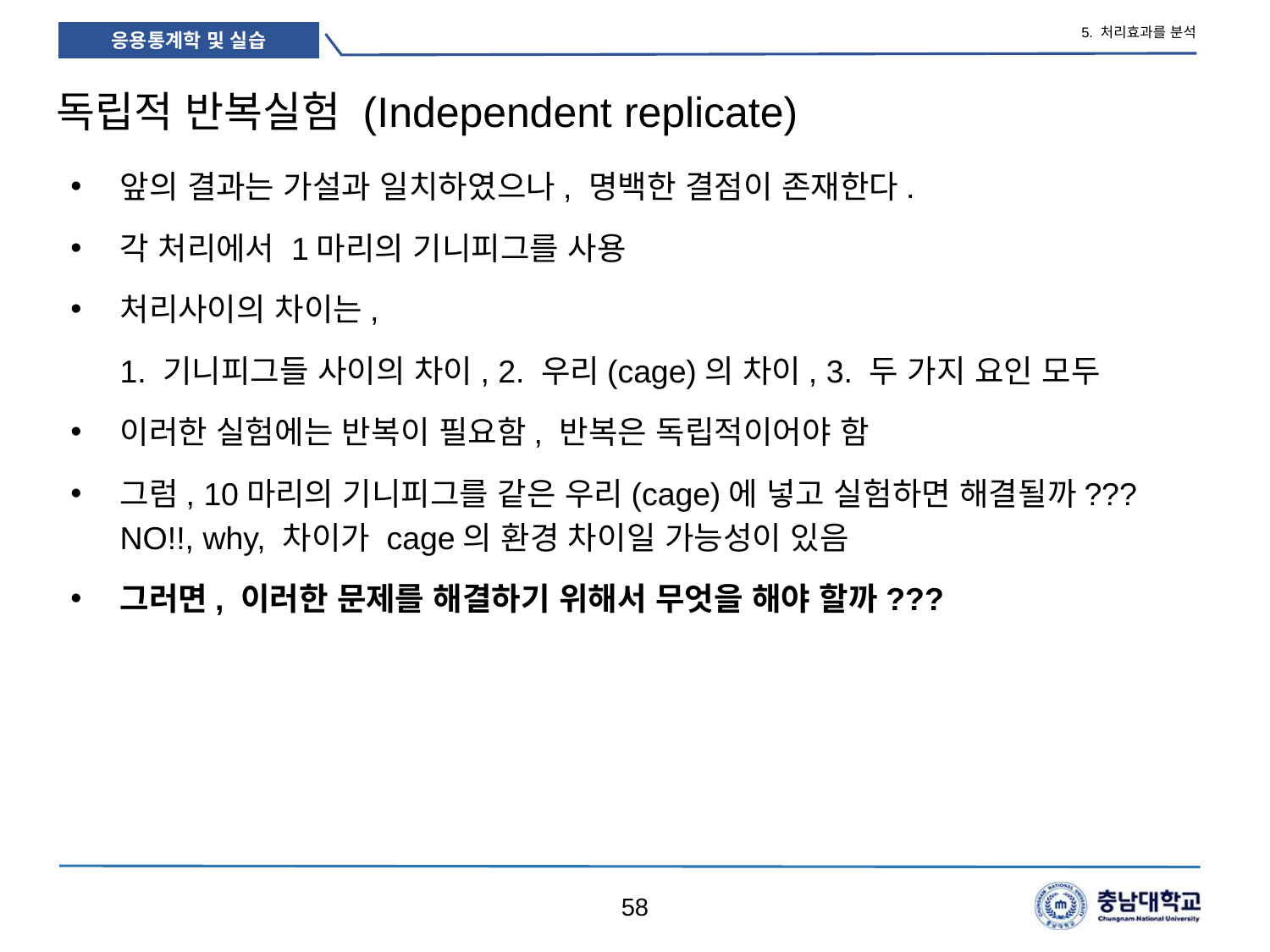

5. 처리효과를 분석
# 독립적 반복실험 (Independent replicate)
앞의 결과는 가설과 일치하였으나, 명백한 결점이 존재한다.
각 처리에서 1마리의 기니피그를 사용
처리사이의 차이는,
1. 기니피그들 사이의 차이, 2. 우리(cage)의 차이, 3. 두 가지 요인 모두
이러한 실험에는 반복이 필요함, 반복은 독립적이어야 함
그럼, 10마리의 기니피그를 같은 우리(cage)에 넣고 실험하면 해결될까??? NO!!, why, 차이가 cage의 환경 차이일 가능성이 있음
그러면, 이러한 문제를 해결하기 위해서 무엇을 해야 할까???
58